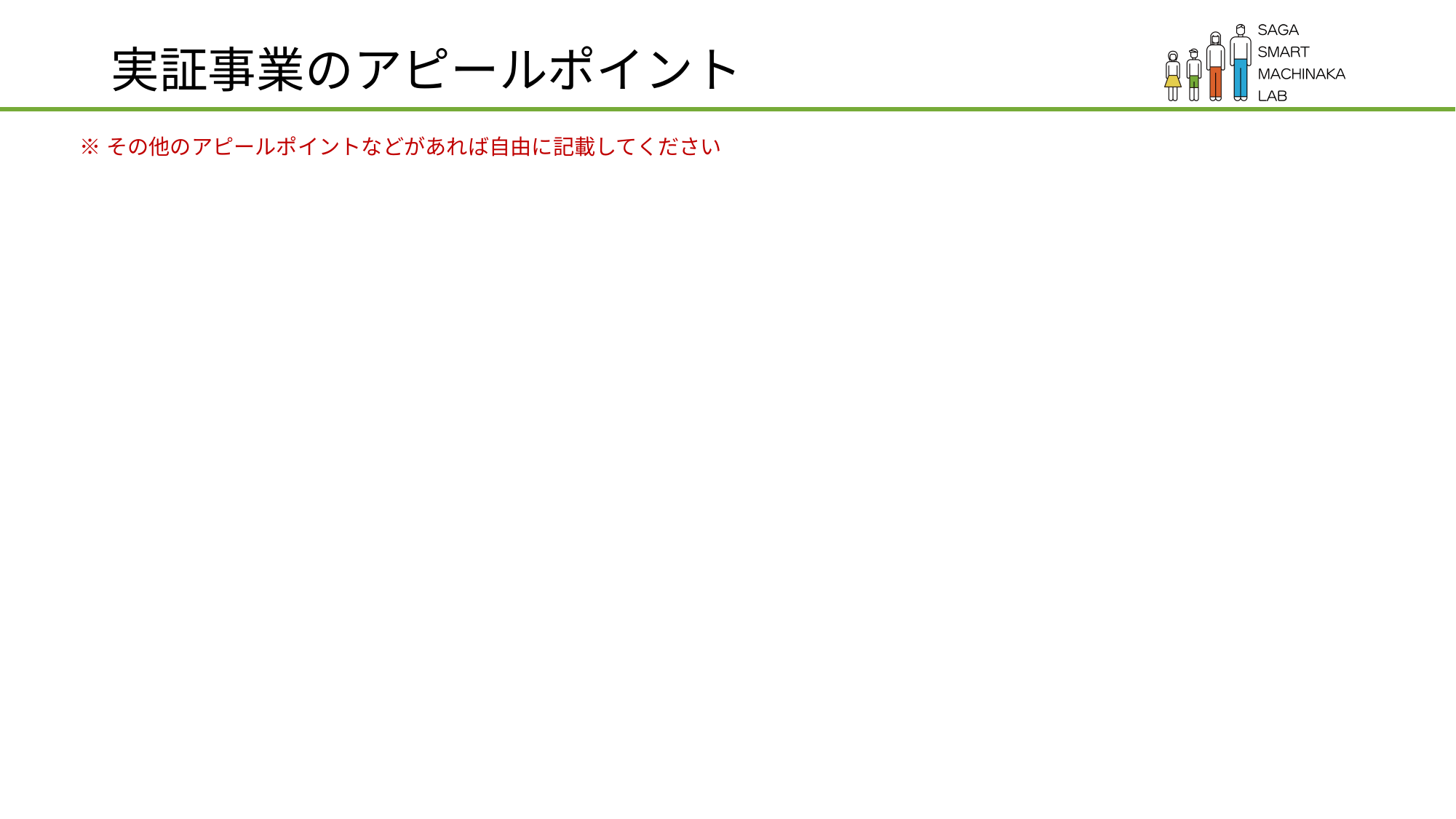

# 実証事業のアピールポイント
※その他のアピールポイントなどがあれば自由に記載してください